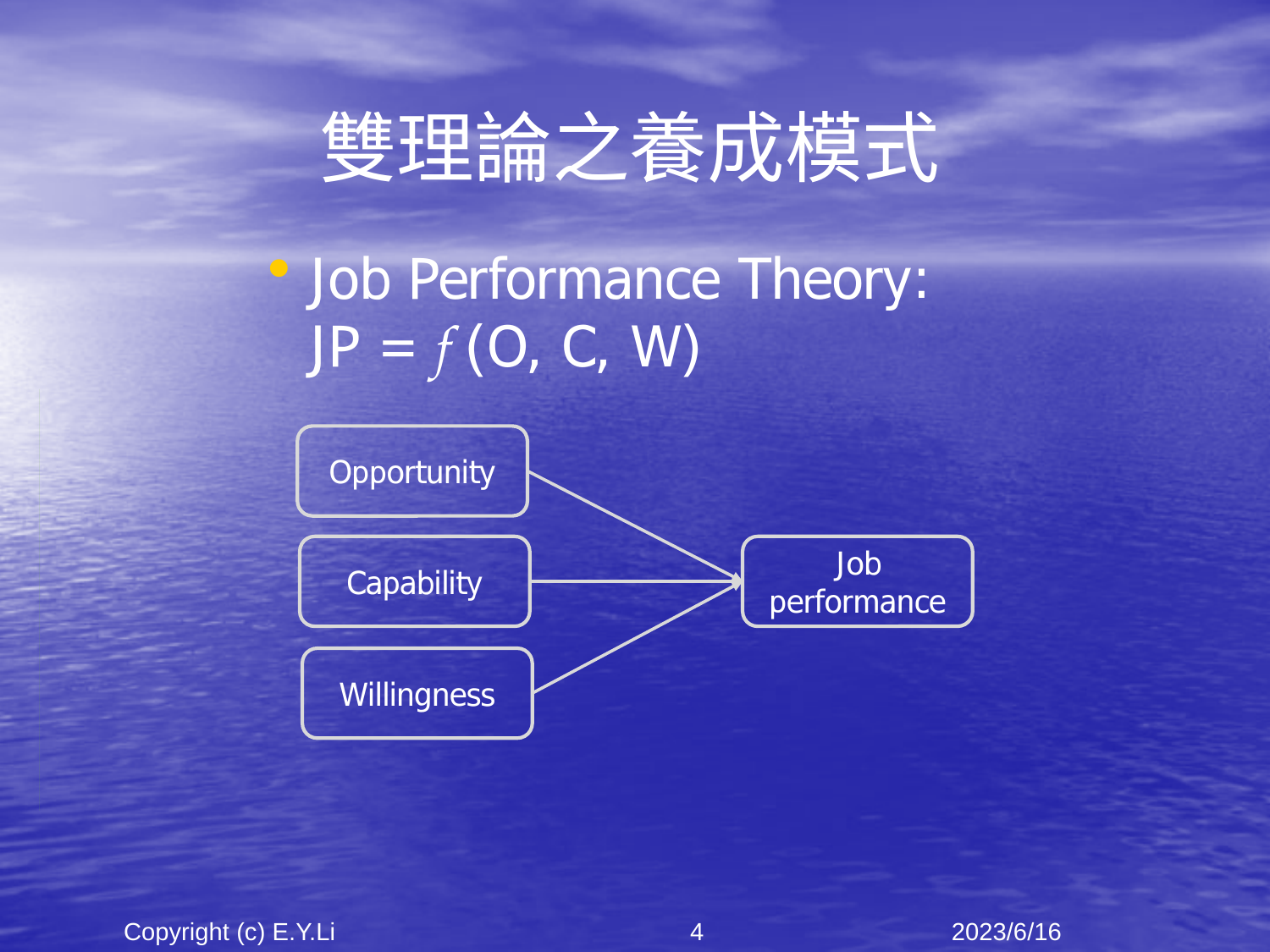

# 雙理論之養成模式
Job Performance Theory:
JP = f (O, C, W)

Opportunity
Capability
Job performance
Willingness
Copyright (c) E.Y.Li
4
2023/6/16